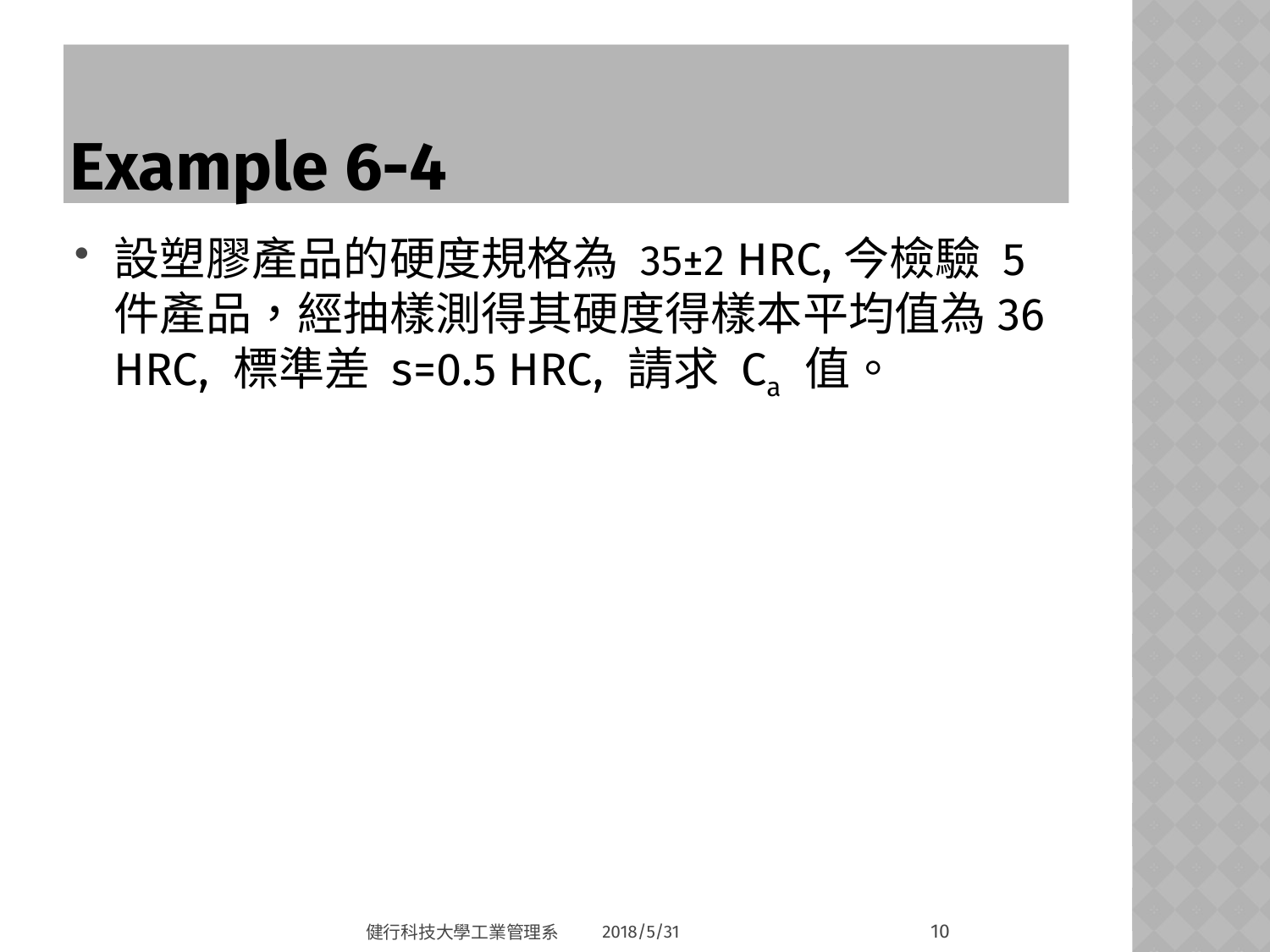

# Example 6-4
設塑膠產品的硬度規格為 35±2 HRC,今檢驗 5 件產品，經抽樣測得其硬度得樣本平均值為36 HRC, 標準差 s=0.5 HRC, 請求 Ca 值。

10
健行科技大學工業管理系
2018/5/31